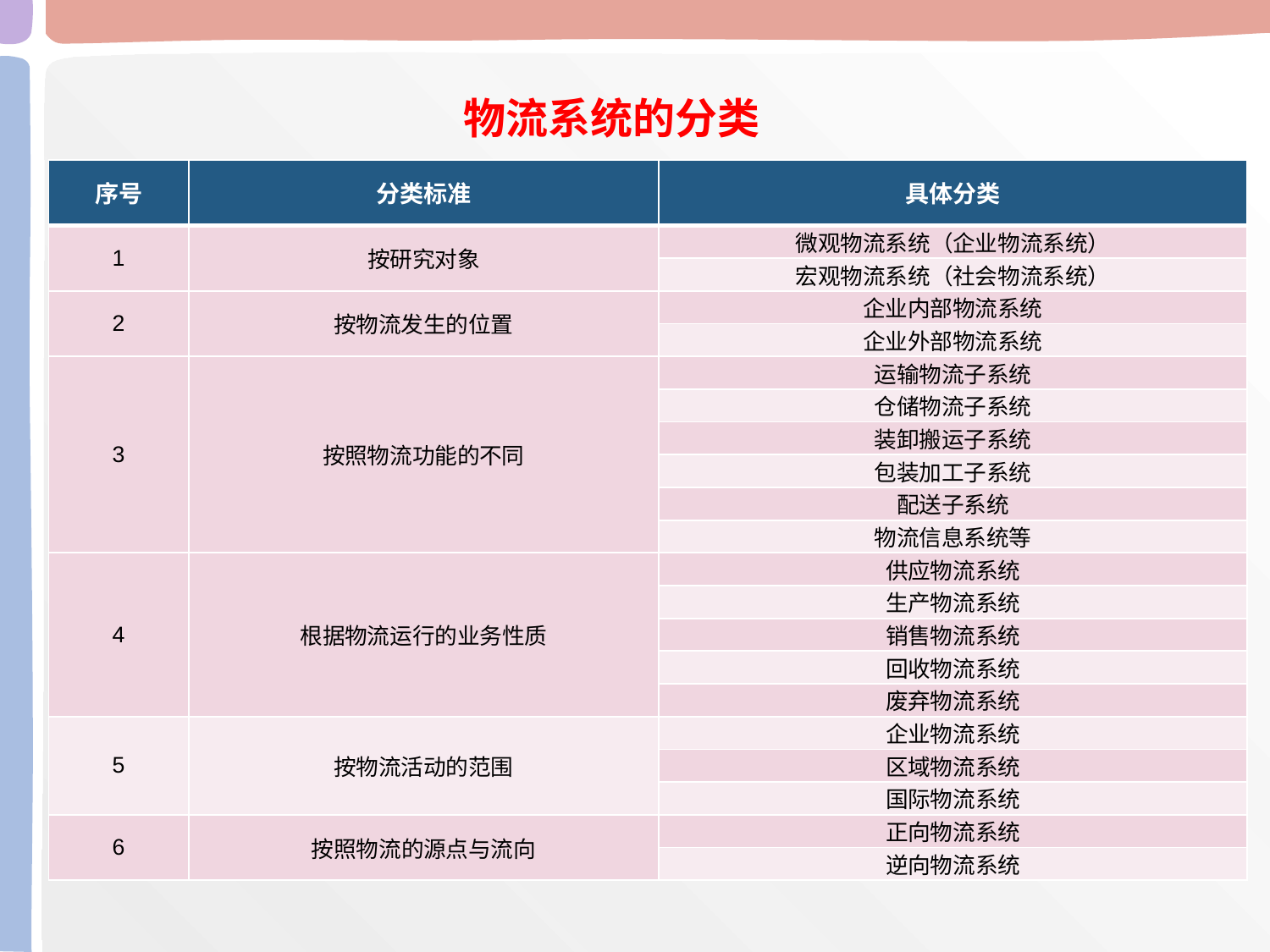

物流系统的分类
| 序号 | 分类标准 | 具体分类 |
| --- | --- | --- |
| 1 | 按研究对象 | 微观物流系统（企业物流系统） |
|  |  | 宏观物流系统（社会物流系统） |
| 2 | 按物流发生的位置 | 企业内部物流系统 |
|  |  | 企业外部物流系统 |
| 3 | 按照物流功能的不同 | 运输物流子系统 |
|  |  | 仓储物流子系统 |
|  |  | 装卸搬运子系统 |
|  |  | 包装加工子系统 |
|  |  | 配送子系统 |
|  |  | 物流信息系统等 |
| 4 | 根据物流运行的业务性质 | 供应物流系统 |
|  |  | 生产物流系统 |
|  |  | 销售物流系统 |
|  |  | 回收物流系统 |
|  |  | 废弃物流系统 |
| 5 | 按物流活动的范围 | 企业物流系统 |
|  |  | 区域物流系统 |
|  |  | 国际物流系统 |
| 6 | 按照物流的源点与流向 | 正向物流系统 |
|  |  | 逆向物流系统 |